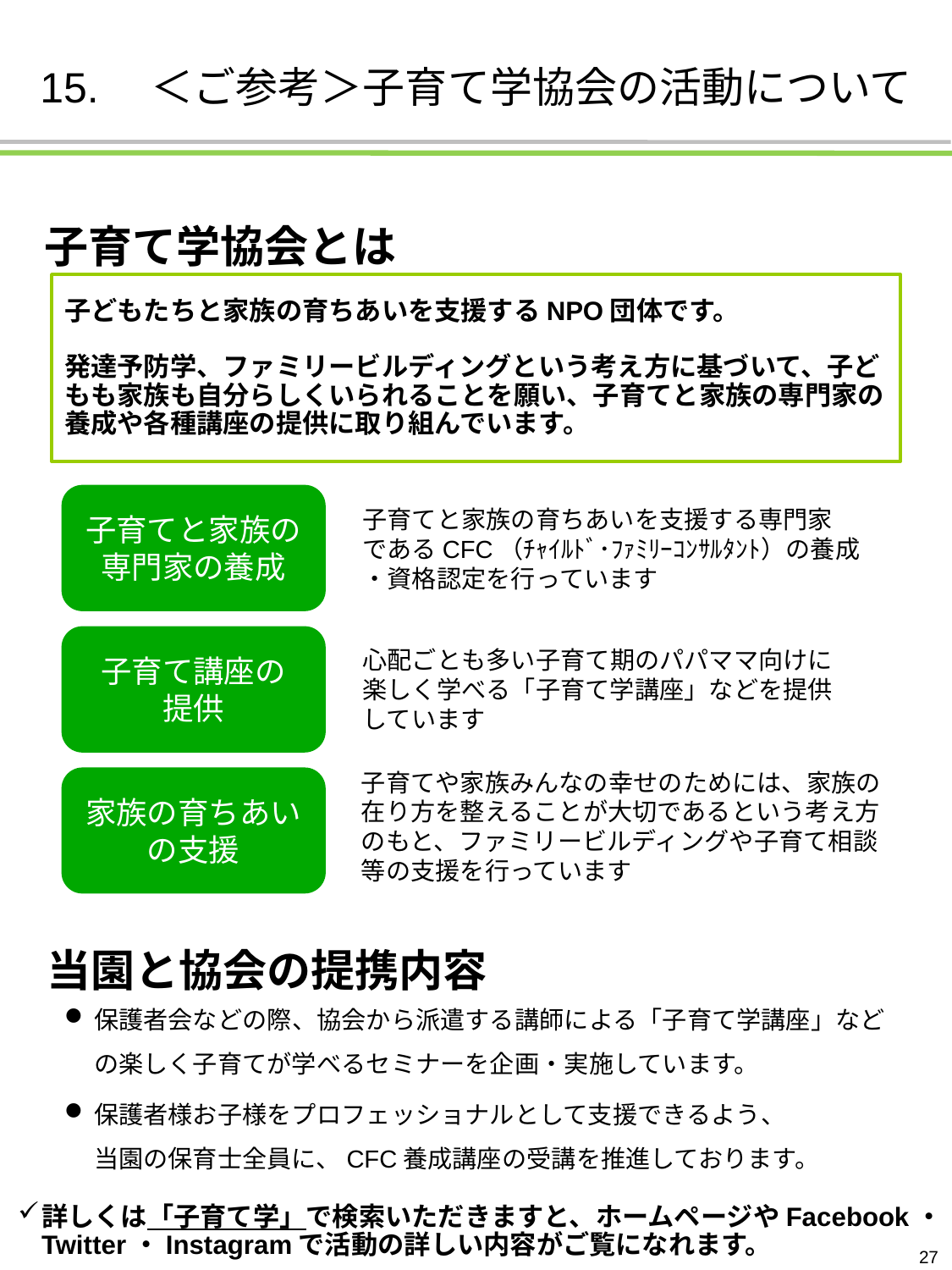

# 15.　＜ご参考＞子育て学協会の活動について
子育て学協会とは

子どもたちと家族の育ちあいを支援するNPO団体です。

発達予防学、ファミリービルディングという考え方に基づいて、子どもも家族も自分らしくいられることを願い、子育てと家族の専門家の養成や各種講座の提供に取り組んでいます。
子育てと家族の
専門家の養成
子育てと家族の育ちあいを支援する専門家
であるCFC（ﾁｬｲﾙﾄﾞ･ﾌｧﾐﾘｰｺﾝｻﾙﾀﾝﾄ）の養成
・資格認定を行っています
子育て講座の
提供
心配ごとも多い子育て期のパパママ向けに
楽しく学べる「子育て学講座」などを提供
しています
子育てや家族みんなの幸せのためには、家族の在り方を整えることが大切であるという考え方のもと、ファミリービルディングや子育て相談等の支援を行っています
家族の育ちあい
の支援
当園と協会の提携内容

保護者会などの際、協会から派遣する講師による「子育て学講座」などの楽しく子育てが学べるセミナーを企画・実施しています。
保護者様お子様をプロフェッショナルとして支援できるよう、
当園の保育士全員に、CFC養成講座の受講を推進しております。
詳しくは「子育て学」で検索いただきますと、ホームページやFacebook・Twitter・Instagramで活動の詳しい内容がご覧になれます。
27